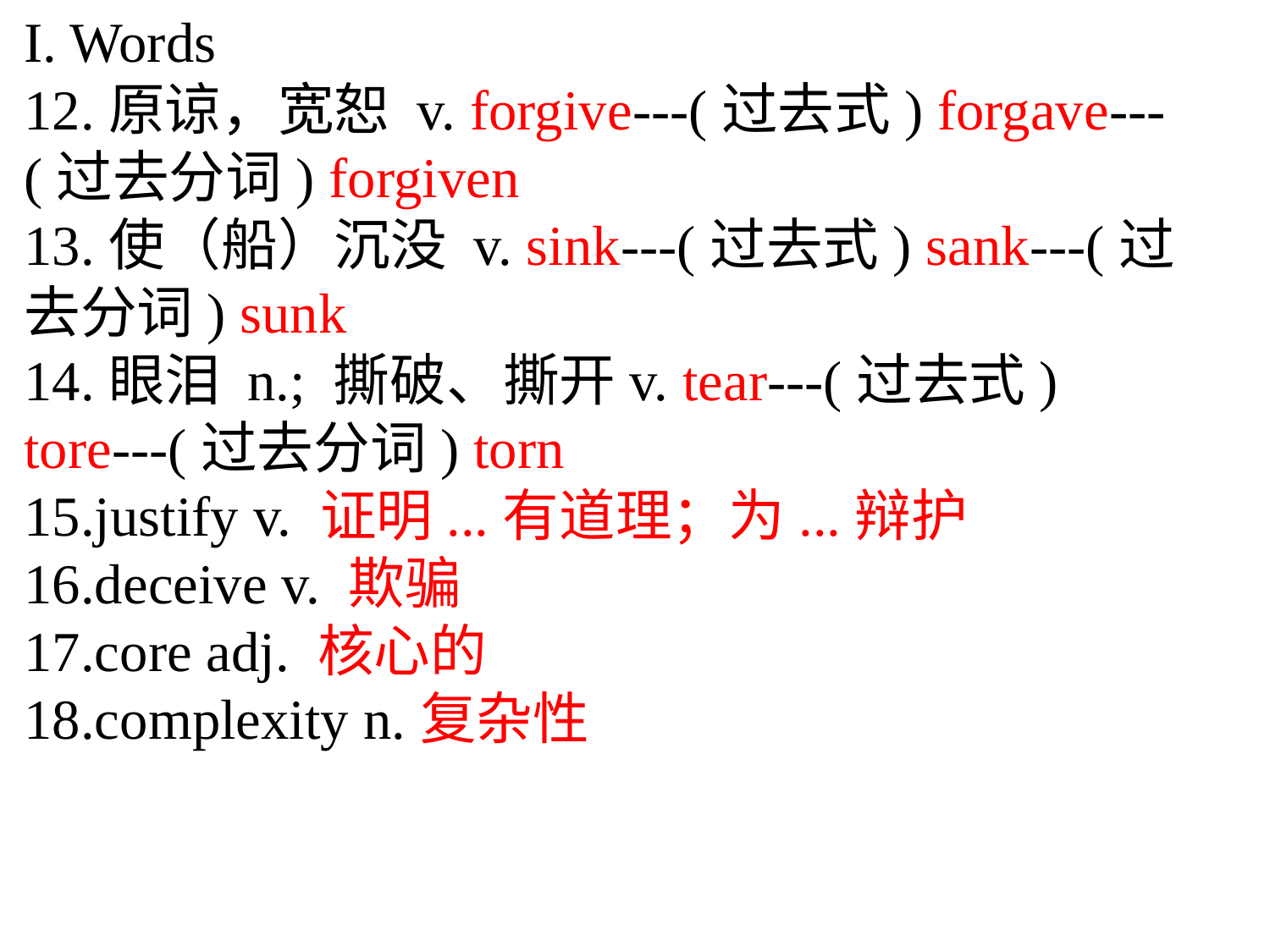

I. Words
12.原谅，宽恕 v. forgive---(过去式) forgave---(过去分词) forgiven
13.使（船）沉没 v. sink---(过去式) sank---(过去分词) sunk
14.眼泪 n.; 撕破、撕开v. tear---(过去式) tore---(过去分词) torn
15.justify v. 证明...有道理；为...辩护
16.deceive v. 欺骗
17.core adj. 核心的
18.complexity n.复杂性